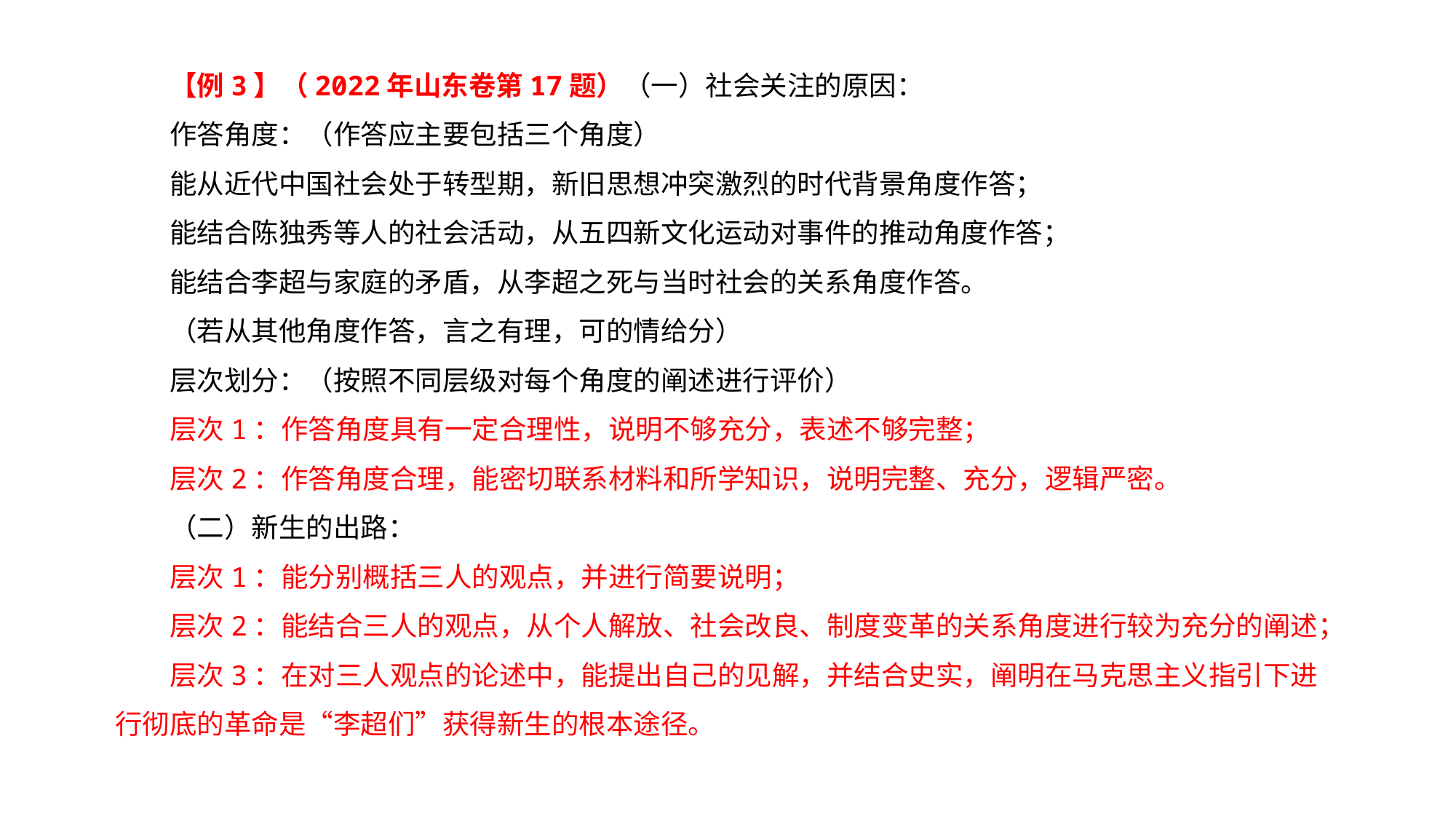

【例3】（2022年山东卷第17题）（一）社会关注的原因：
作答角度：（作答应主要包括三个角度）
能从近代中国社会处于转型期，新旧思想冲突激烈的时代背景角度作答；
能结合陈独秀等人的社会活动，从五四新文化运动对事件的推动角度作答；
能结合李超与家庭的矛盾，从李超之死与当时社会的关系角度作答。
（若从其他角度作答，言之有理，可的情给分）
层次划分：（按照不同层级对每个角度的阐述进行评价）
层次1：作答角度具有一定合理性，说明不够充分，表述不够完整；
层次2：作答角度合理，能密切联系材料和所学知识，说明完整、充分，逻辑严密。
（二）新生的出路：
层次1：能分别概括三人的观点，并进行简要说明；
层次2：能结合三人的观点，从个人解放、社会改良、制度变革的关系角度进行较为充分的阐述；
层次3：在对三人观点的论述中，能提出自己的见解，并结合史实，阐明在马克思主义指引下进行彻底的革命是“李超们”获得新生的根本途径。